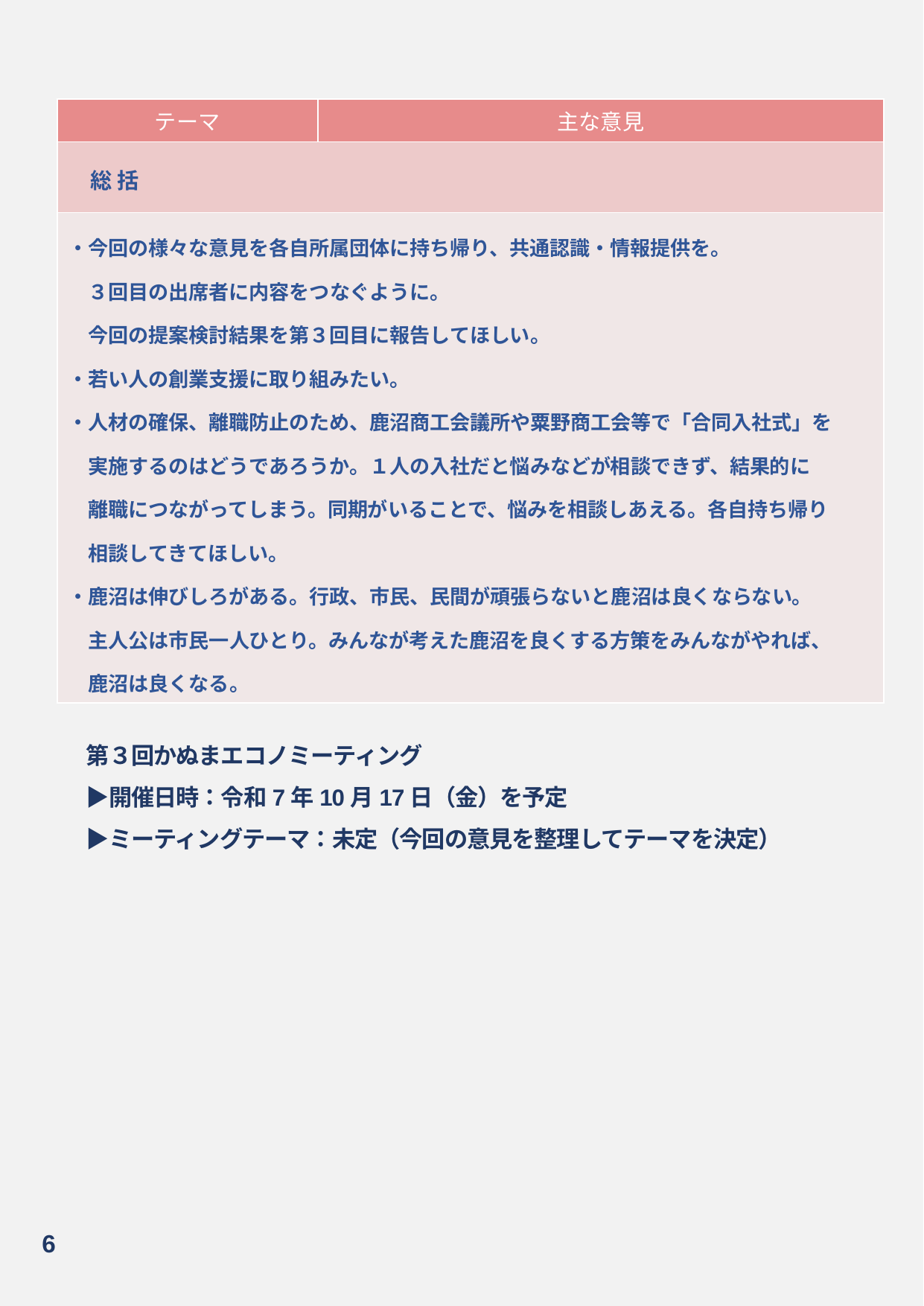

| テーマ | 主な意見 |
| --- | --- |
| 総 括 |  |
| ・今回の様々な意見を各自所属団体に持ち帰り、共通認識・情報提供を。 　３回目の出席者に内容をつなぐように。 　今回の提案検討結果を第３回目に報告してほしい。 ・若い人の創業支援に取り組みたい。 ・人材の確保、離職防止のため、鹿沼商工会議所や粟野商工会等で「合同入社式」を 　実施するのはどうであろうか。１人の入社だと悩みなどが相談できず、結果的に 　離職につながってしまう。同期がいることで、悩みを相談しあえる。各自持ち帰り 　相談してきてほしい。 ・鹿沼は伸びしろがある。行政、市民、民間が頑張らないと鹿沼は良くならない。 　主人公は市民一人ひとり。みんなが考えた鹿沼を良くする方策をみんながやれば、 　鹿沼は良くなる。 |  |

　　第３回かぬまエコノミーティング
　　▶開催日時：令和7年10月17日（金）を予定
　　▶ミーティングテーマ：未定（今回の意見を整理してテーマを決定）
6